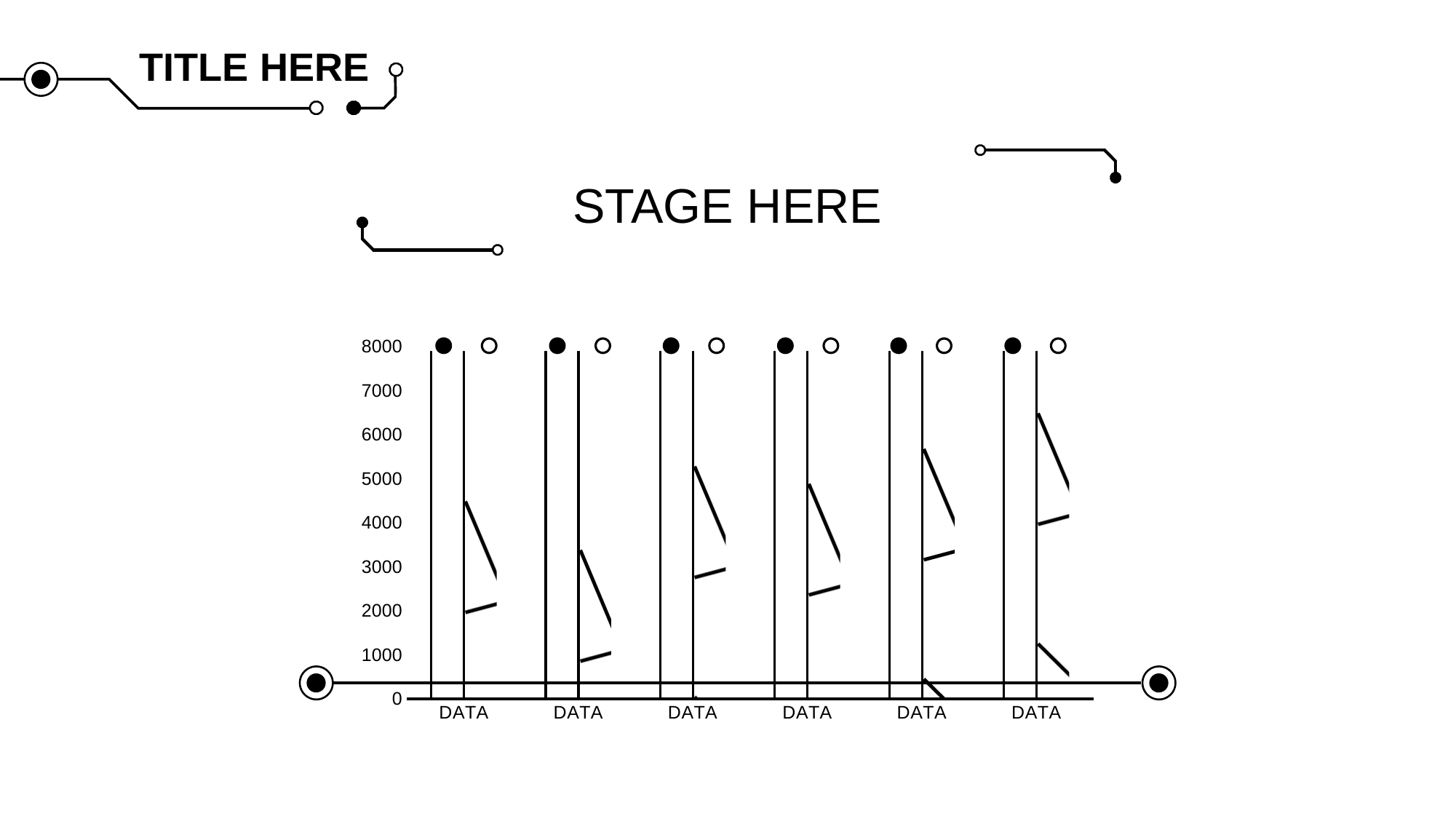

TITLE HERE

STAGE HERE

### Chart

| Category | 系列 3 | 系列 2 |
|---|---|---|
| DATA | 8000.0 | 4500.0 |
| DATA | 8000.0 | 3400.0 |
| DATA | 8000.0 | 5300.0 |
| DATA | 8000.0 | 4900.0 |
| DATA | 8000.0 | 5700.0 |
| DATA | 8000.0 | 6500.0 |